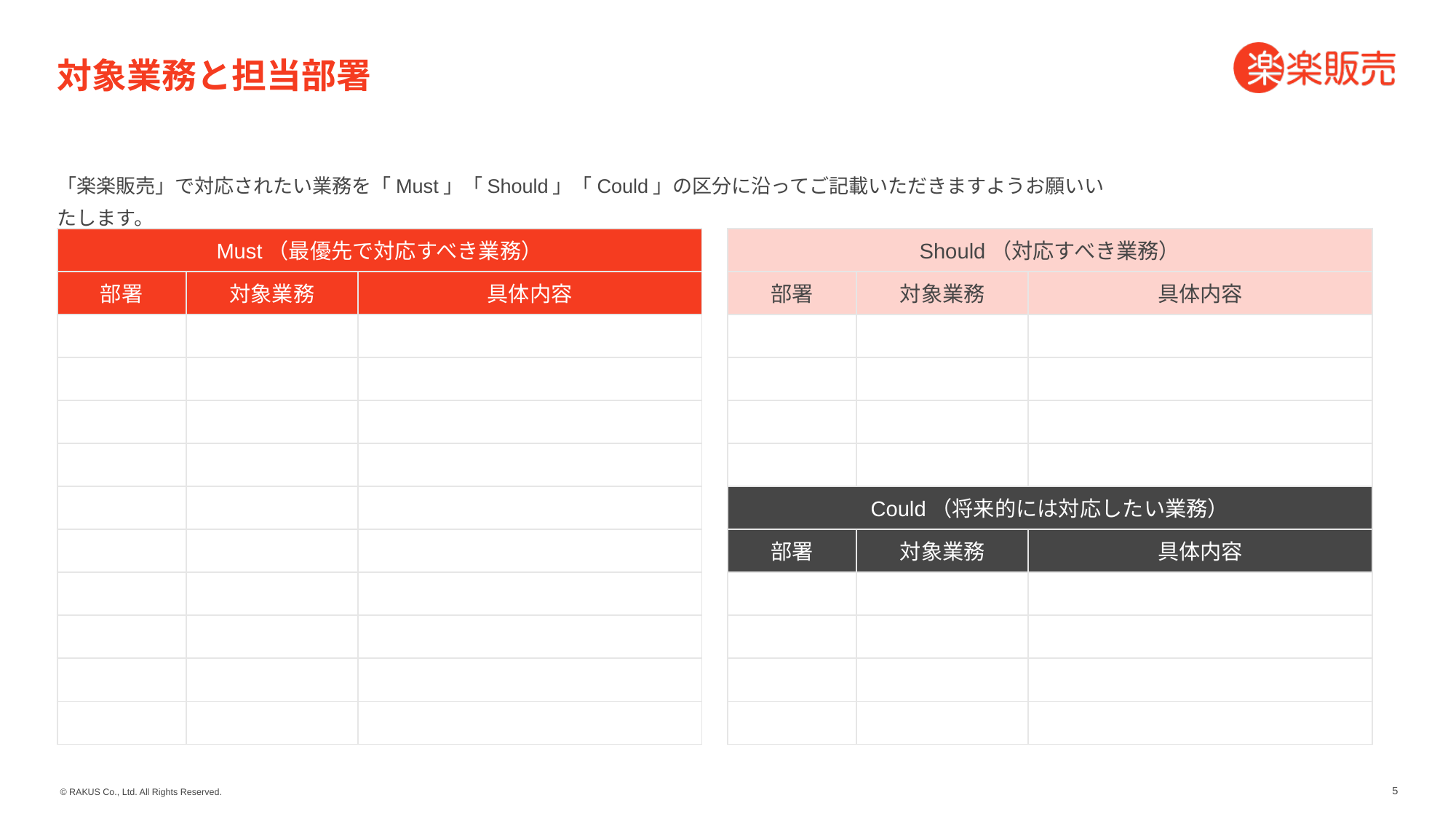

# 対象業務と担当部署
「楽楽販売」で対応されたい業務を「Must」「Should」「Could」の区分に沿ってご記載いただきますようお願いいたします。
区分の詳細は「サクセスプランの作り方」P12をご参照ください。

| Must（最優先で対応すべき業務） |  |  |
| --- | --- | --- |
| 部署 | 対象業務 | 具体内容 |
|  |  |  |
|  |  |  |
|  |  |  |
|  |  |  |
|  |  |  |
|  |  |  |
|  |  |  |
|  |  |  |
|  |  |  |
|  |  |  |
| Should（対応すべき業務） |  |  |
| --- | --- | --- |
| 部署 | 対象業務 | 具体内容 |
|  |  |  |
|  |  |  |
|  |  |  |
|  |  |  |
| Could（将来的には対応したい業務） |  |  |
| 部署 | 対象業務 | 具体内容 |
|  |  |  |
|  |  |  |
|  |  |  |
|  |  |  |
5